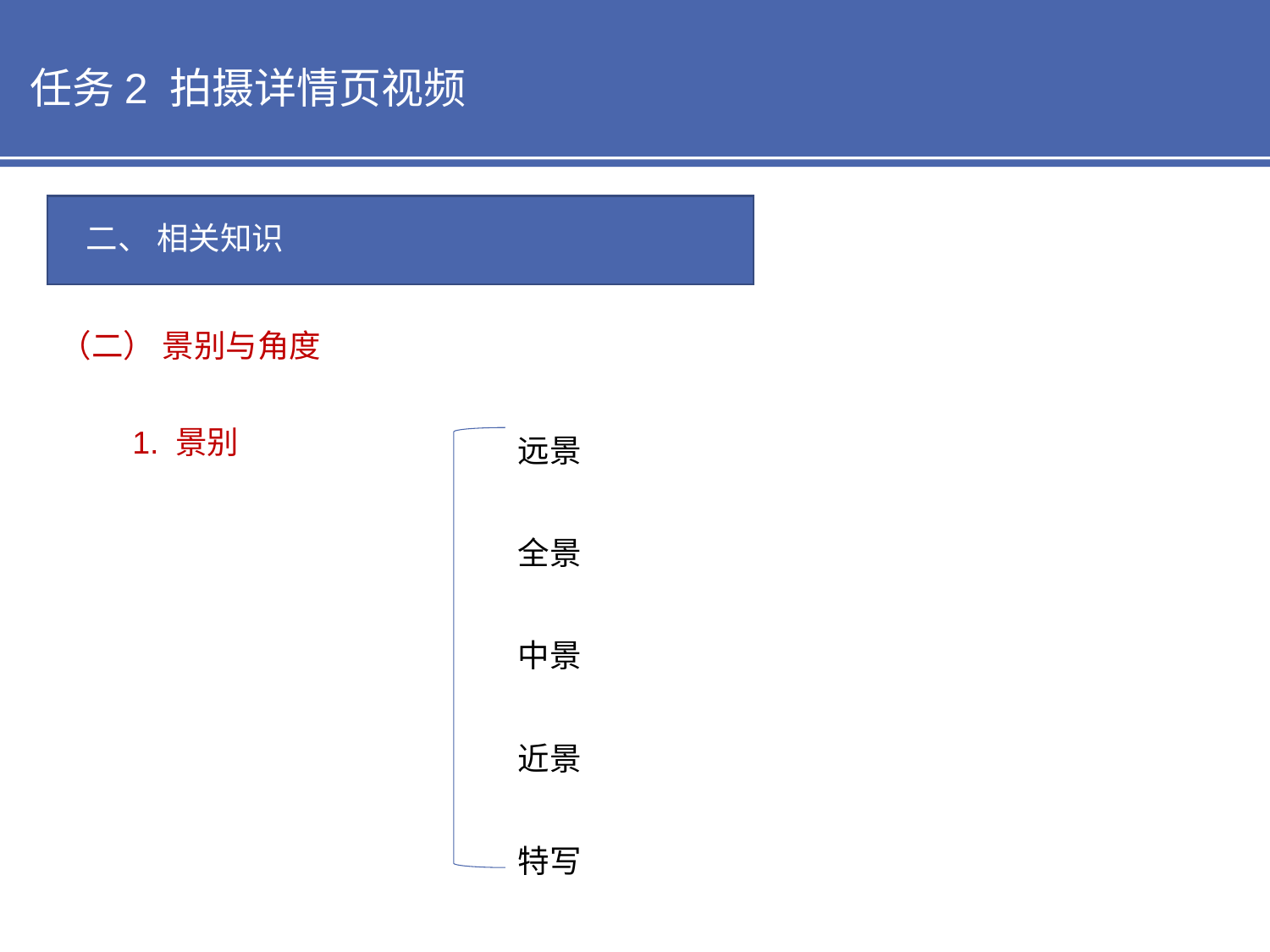

任务2 拍摄详情页视频

二、 相关知识
（二） 景别与角度
远景
全景
中景
近景
特写
1. 景别